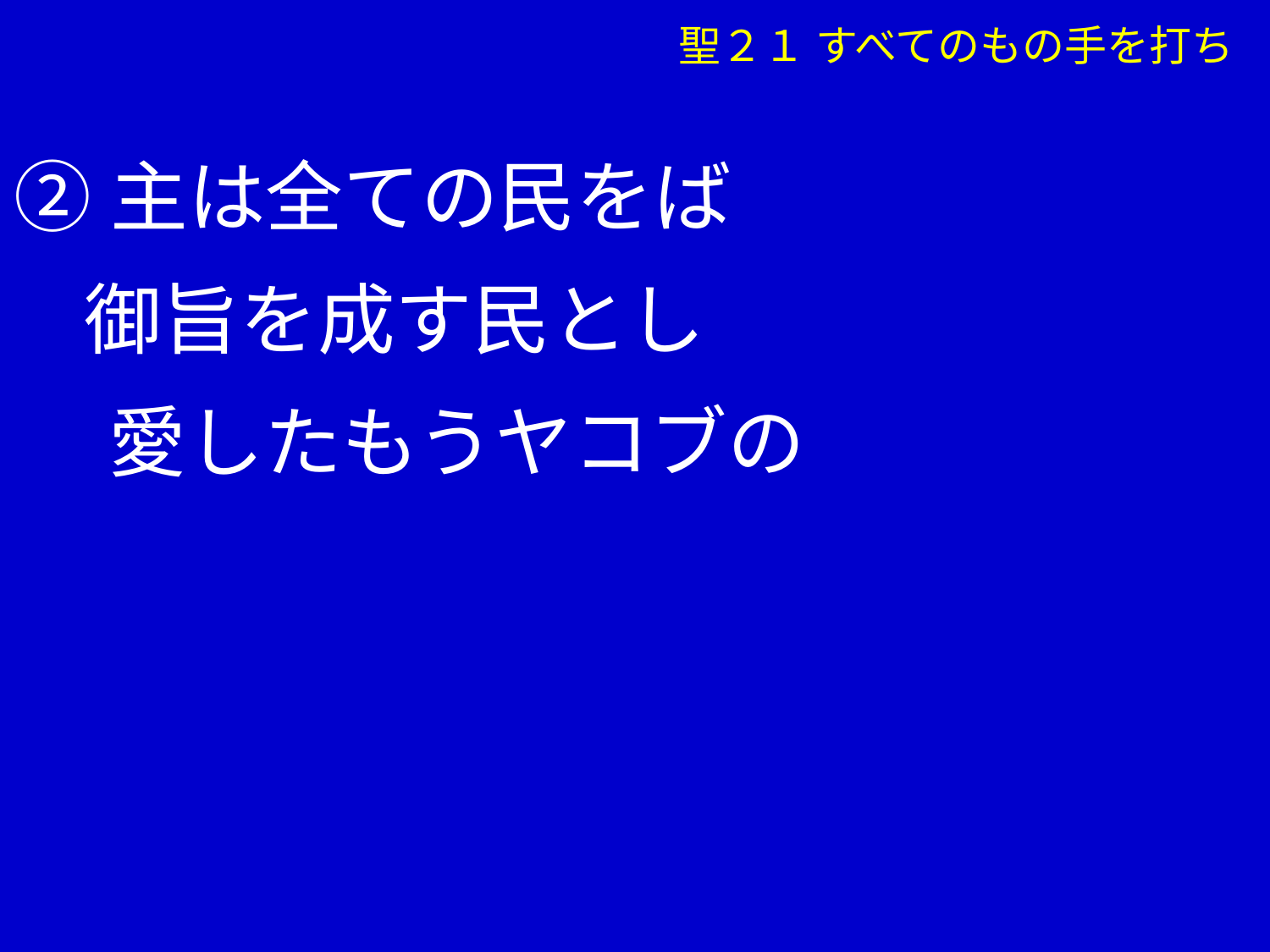

聖２１ すべてのもの手を打ち
②主は全ての民をば
   御旨を成す民とし
　 愛したもうヤコブの